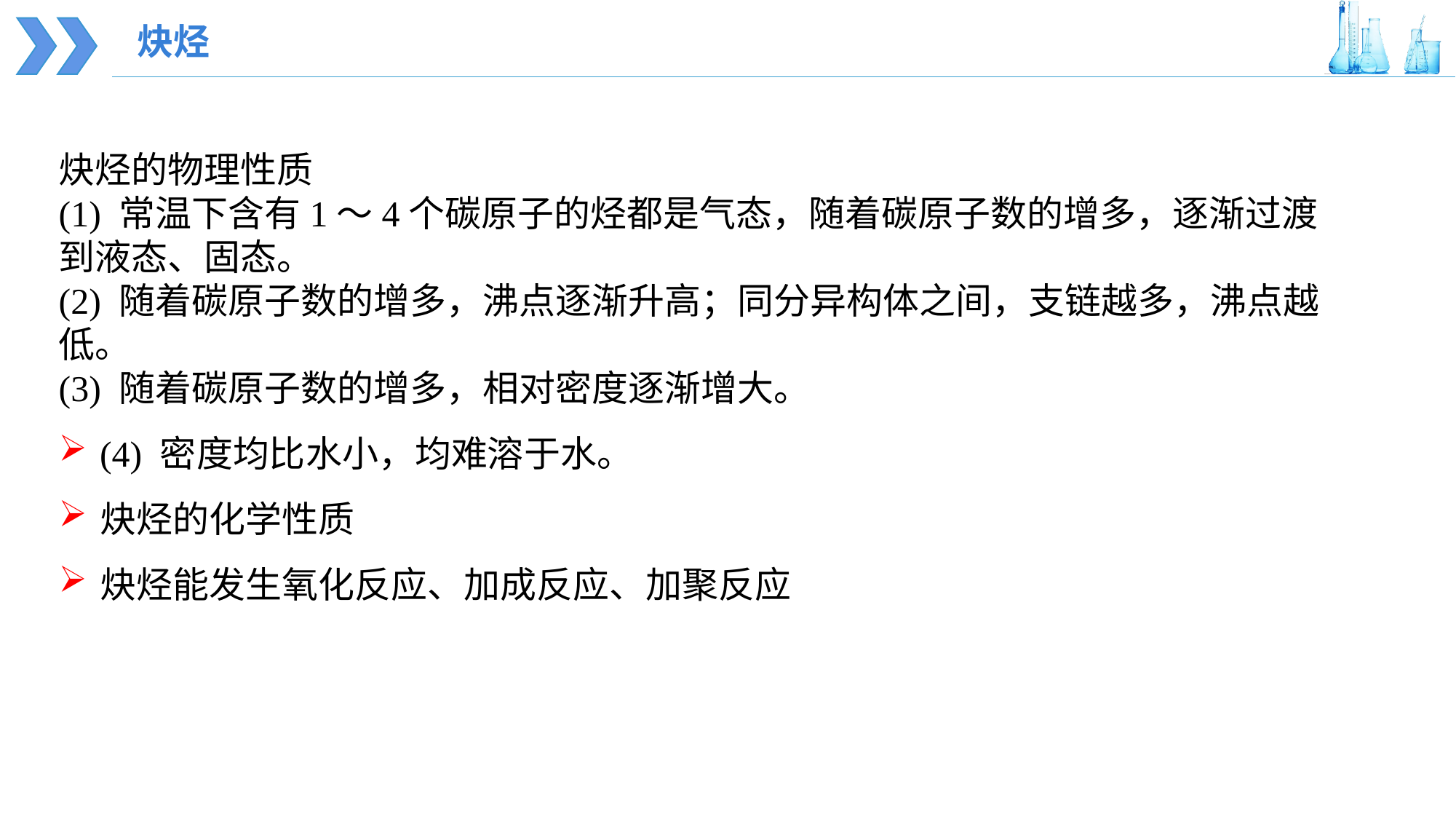

炔烃
炔烃的物理性质(1) 常温下含有1～4个碳原子的烃都是气态，随着碳原子数的增多，逐渐过渡到液态、固态。(2) 随着碳原子数的增多，沸点逐渐升高；同分异构体之间，支链越多，沸点越低。(3) 随着碳原子数的增多，相对密度逐渐增大。(4) 密度均比水小，均难溶于水。
炔烃的化学性质炔烃能发生氧化反应、加成反应、加聚反应